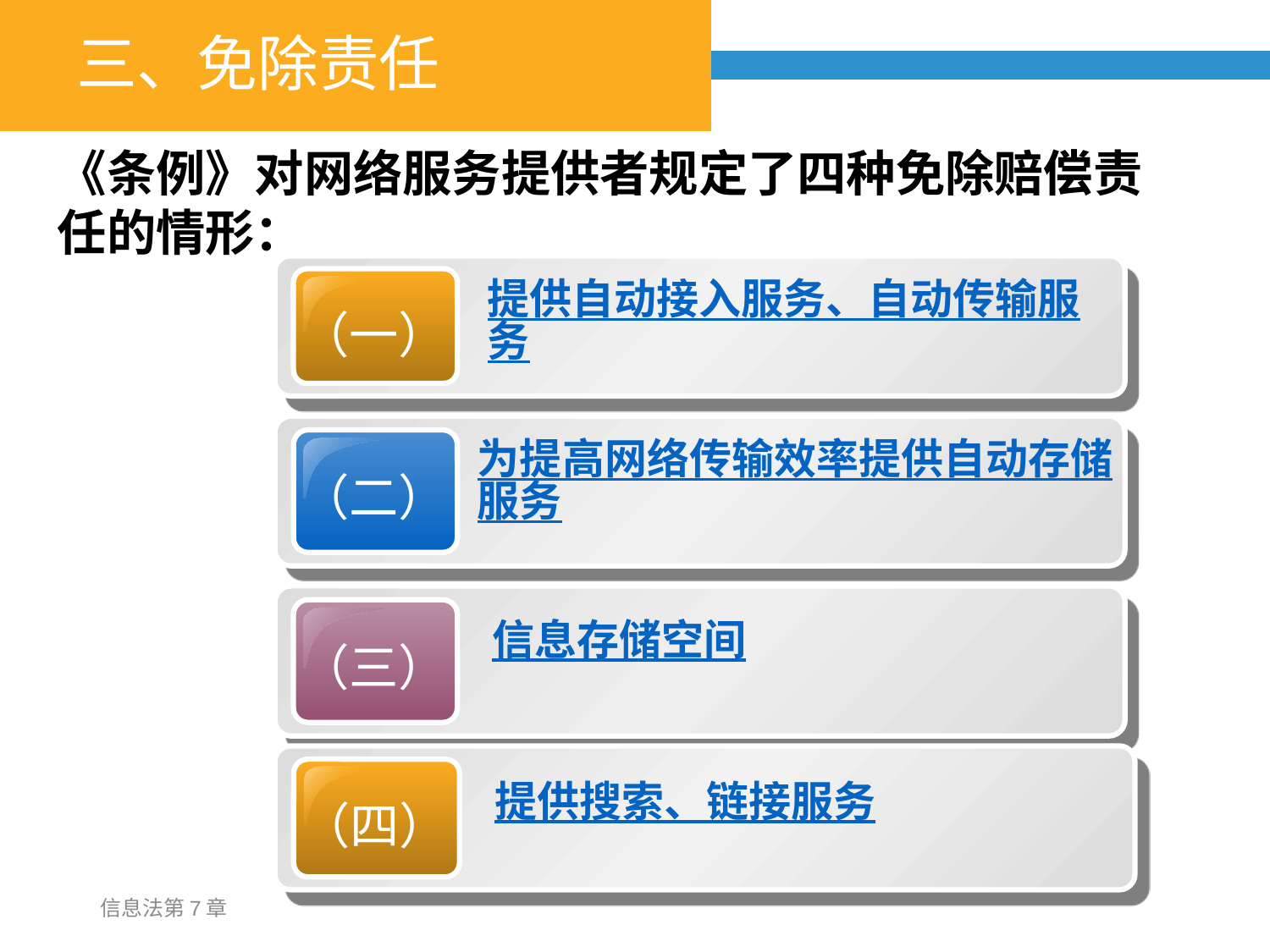

# 三、免除责任
《条例》对网络服务提供者规定了四种免除赔偿责任的情形：

提供自动接入服务、自动传输服务

（一）

为提高网络传输效率提供自动存储服务

（二）

（三）
信息存储空间

（四）
提供搜索、链接服务
信息法第7章